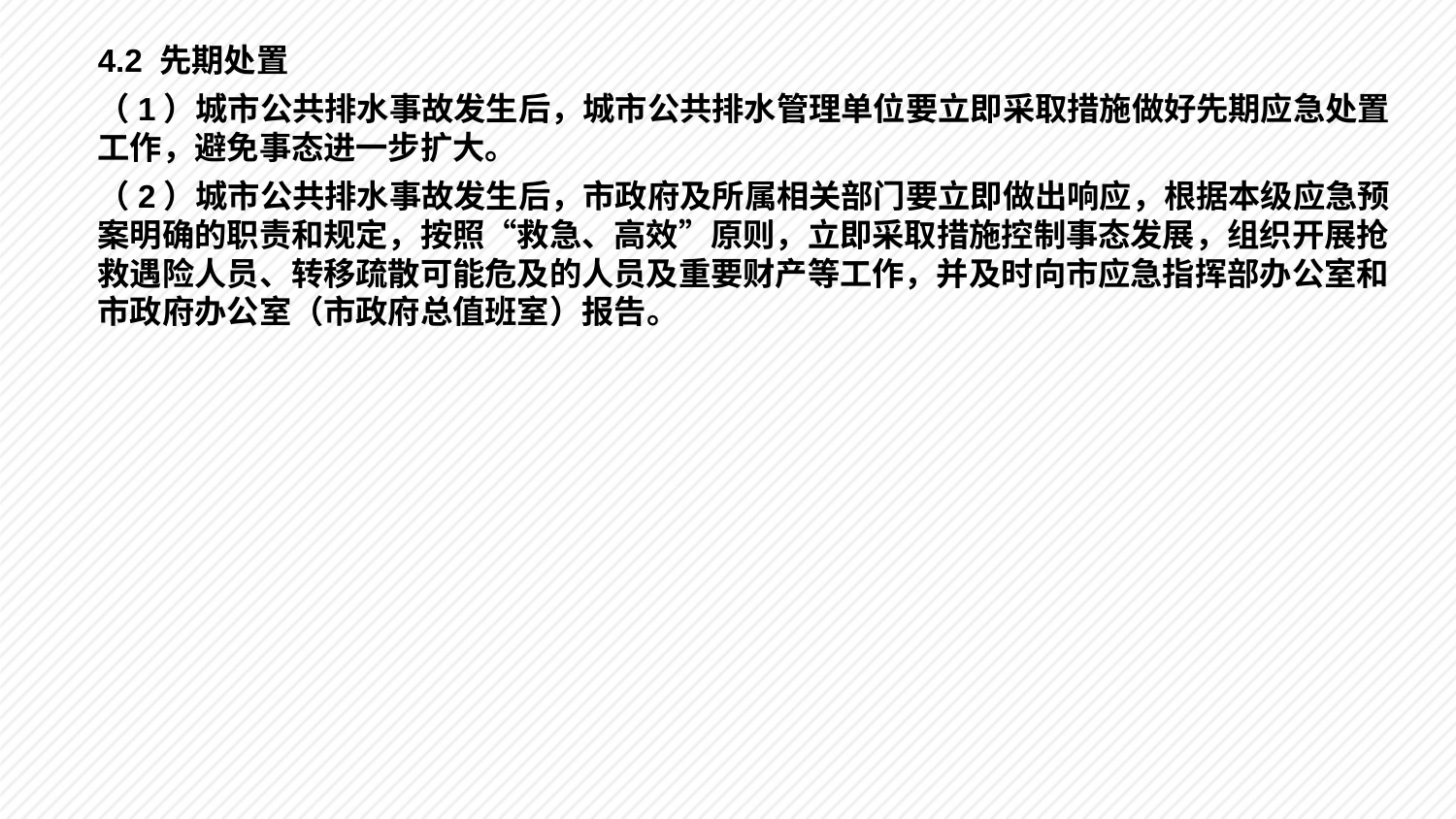

4.2 先期处置
（1）城市公共排水事故发生后，城市公共排水管理单位要立即采取措施做好先期应急处置工作，避免事态进一步扩大。
（2）城市公共排水事故发生后，市政府及所属相关部门要立即做出响应，根据本级应急预案明确的职责和规定，按照“救急、高效”原则，立即采取措施控制事态发展，组织开展抢救遇险人员、转移疏散可能危及的人员及重要财产等工作，并及时向市应急指挥部办公室和市政府办公室（市政府总值班室）报告。